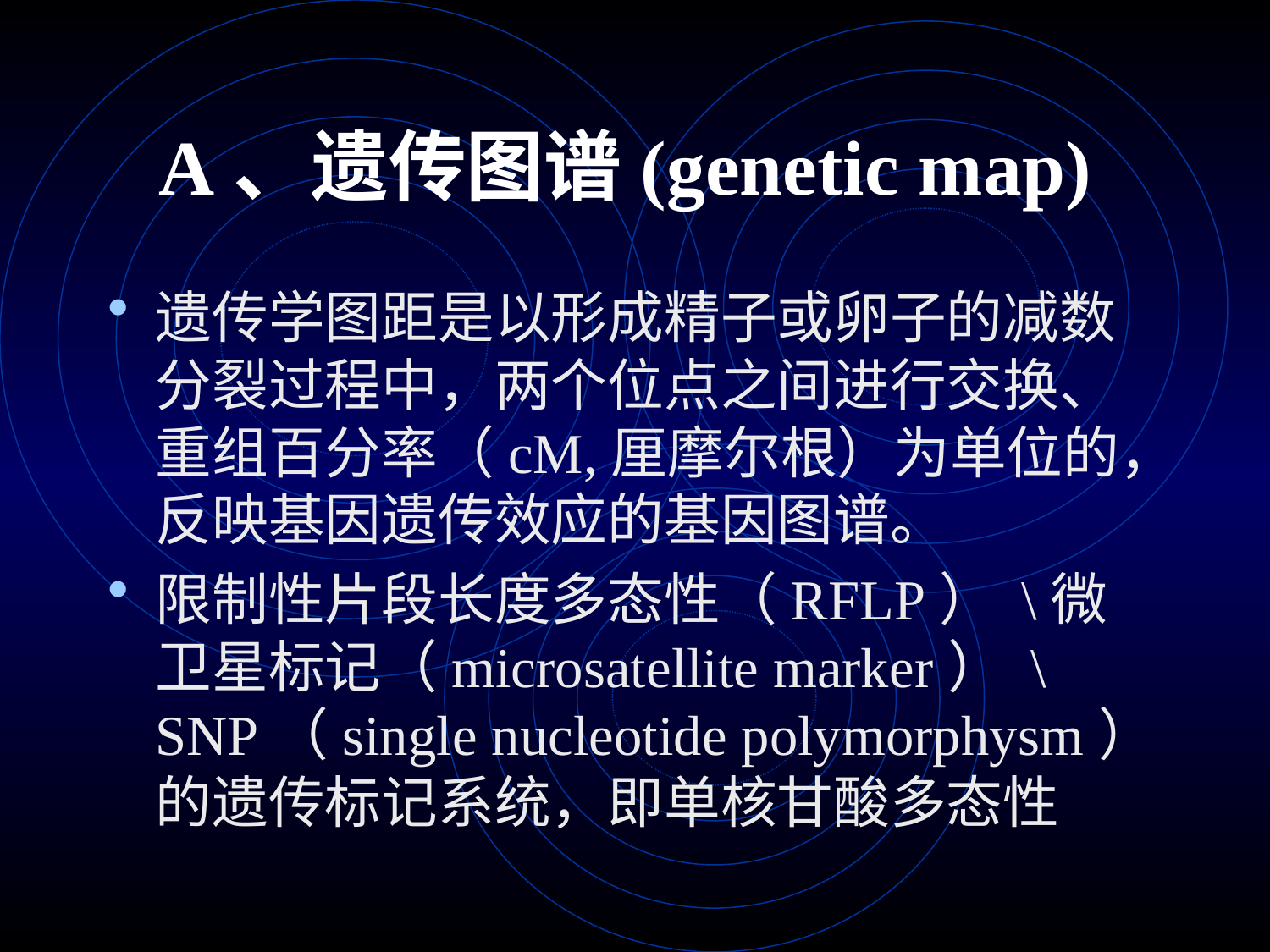

# A、遗传图谱(genetic map)
遗传学图距是以形成精子或卵子的减数分裂过程中，两个位点之间进行交换、重组百分率（cM,厘摩尔根）为单位的，反映基因遗传效应的基因图谱。
限制性片段长度多态性（RFLP） \微卫星标记（microsatellite marker） \SNP（single nucleotide polymorphysm）的遗传标记系统，即单核甘酸多态性